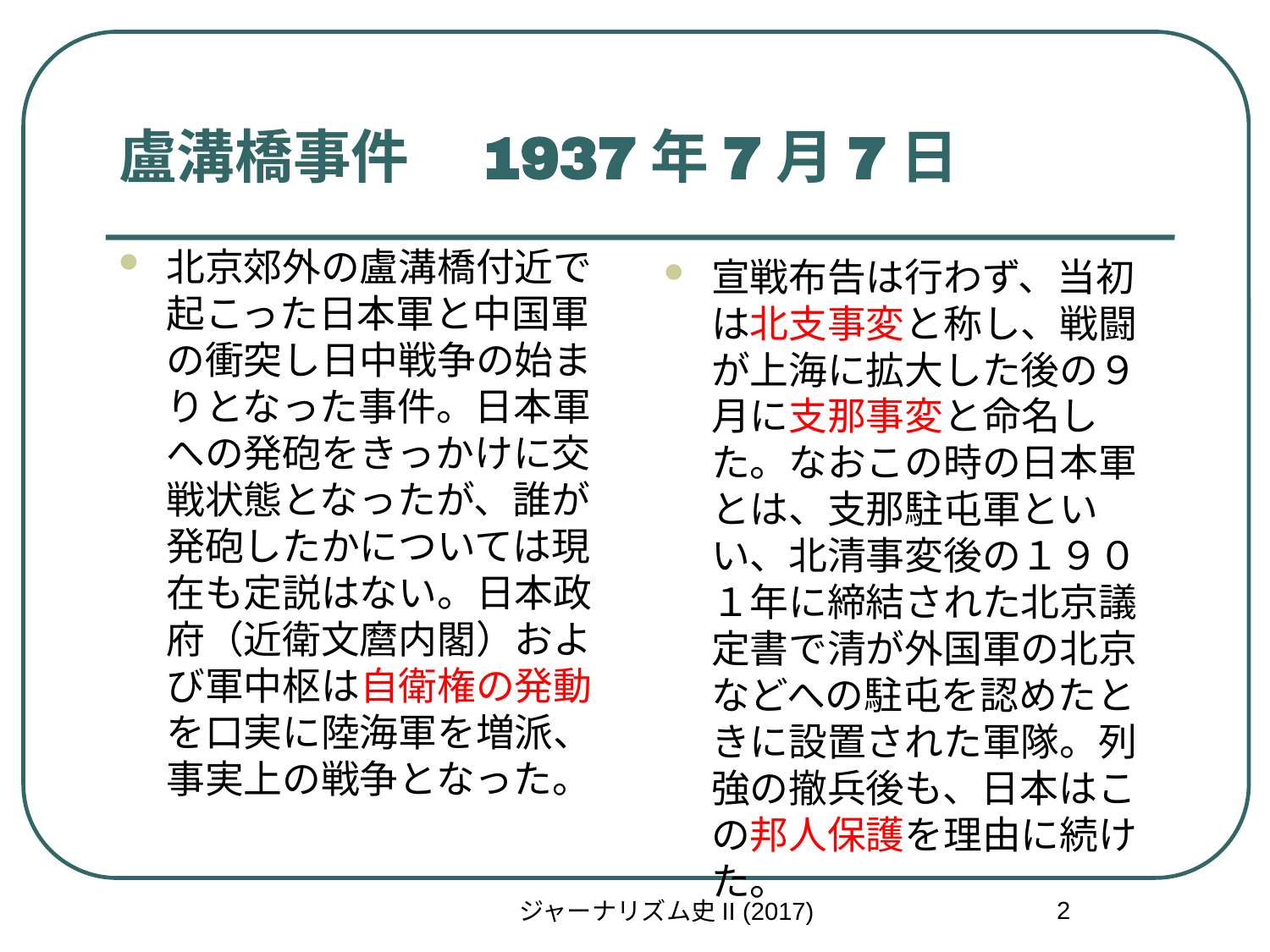

# 盧溝橋事件　1937年7月7日
北京郊外の盧溝橋付近で起こった日本軍と中国軍の衝突し日中戦争の始まりとなった事件。日本軍への発砲をきっかけに交戦状態となったが、誰が発砲したかについては現在も定説はない。日本政府（近衛文麿内閣）および軍中枢は自衛権の発動を口実に陸海軍を増派、事実上の戦争となった。
宣戦布告は行わず、当初は北支事変と称し、戦闘が上海に拡大した後の９月に支那事変と命名した。なおこの時の日本軍とは、支那駐屯軍といい、北清事変後の１９０１年に締結された北京議定書で清が外国軍の北京などへの駐屯を認めたときに設置された軍隊。列強の撤兵後も、日本はこの邦人保護を理由に続けた。
2
ジャーナリズム史II (2017)